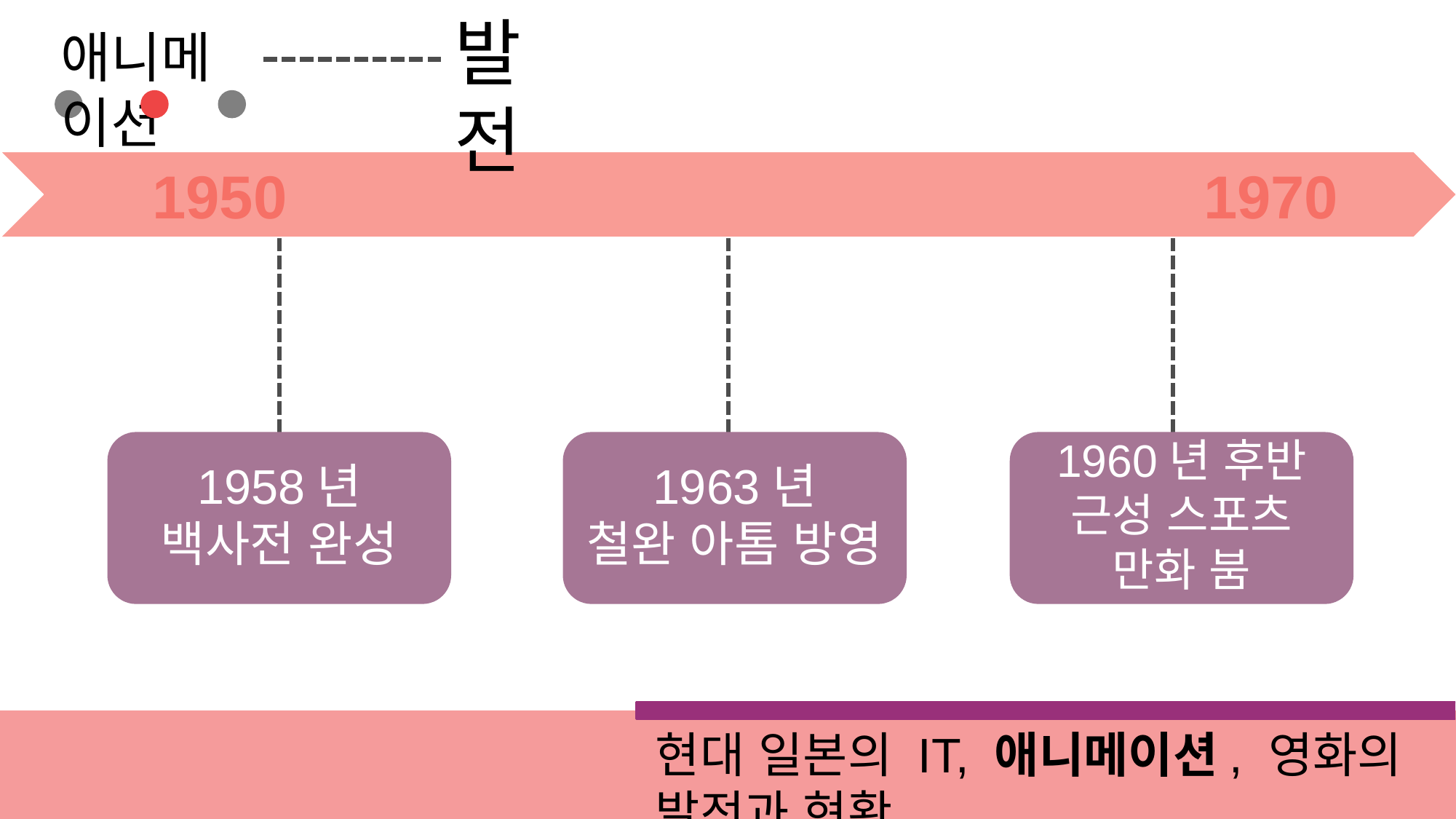

발전
애니메이션

  1950　                　　　　　　　　　　1970
1958년
백사전 완성

1963년
철완 아톰 방영

1960년 후반
근성 스포츠
만화 붐

현대 일본의 IT, 애니메이션, 영화의 발전과 현황